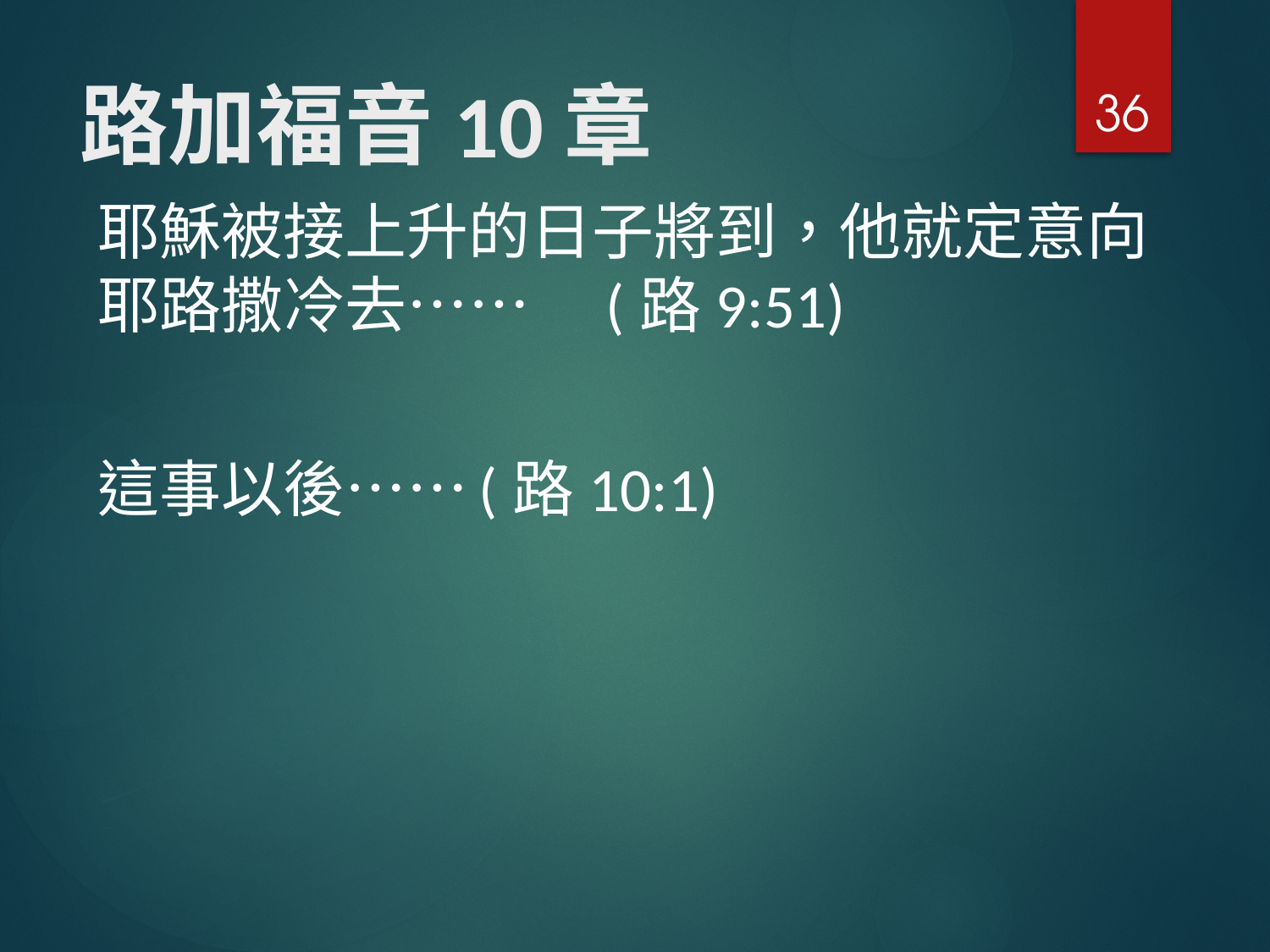

36
# 路加福音10章
耶穌被接上升的日子將到，他就定意向耶路撒冷去…… 	(路9:51)

這事以後……	(路10:1)